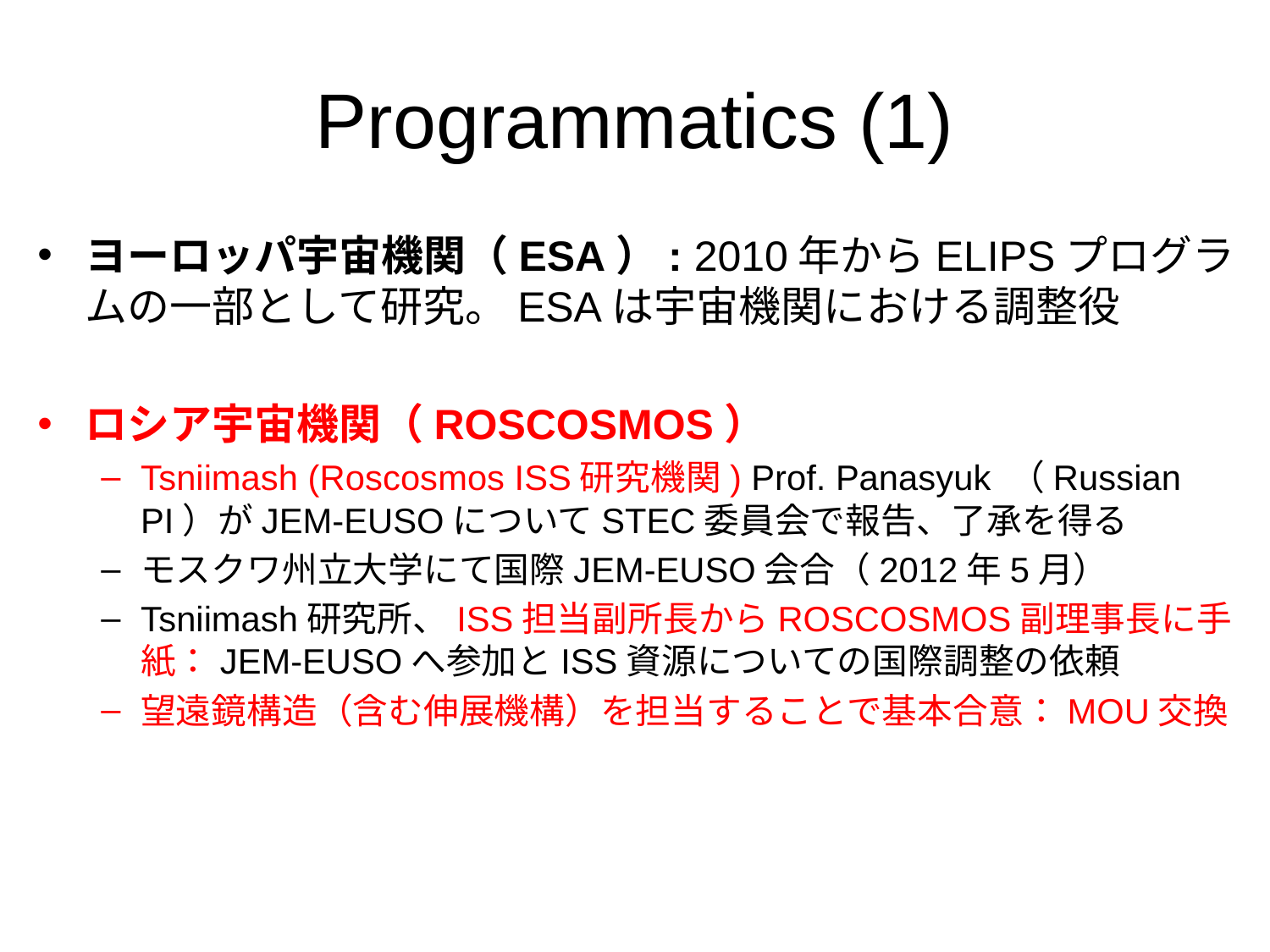

# Programmatics (1)
ヨーロッパ宇宙機関（ESA）: 2010年からELIPSプログラムの一部として研究。ESAは宇宙機関における調整役

ロシア宇宙機関（ROSCOSMOS）
Tsniimash (Roscosmos ISS研究機関) Prof. Panasyuk （Russian PI）がJEM-EUSOについてSTEC委員会で報告、了承を得る
モスクワ州立大学にて国際JEM-EUSO会合（2012年5月）
Tsniimash研究所、ISS担当副所長からROSCOSMOS副理事長に手紙：JEM-EUSOへ参加とISS資源についての国際調整の依頼
望遠鏡構造（含む伸展機構）を担当することで基本合意：MOU交換